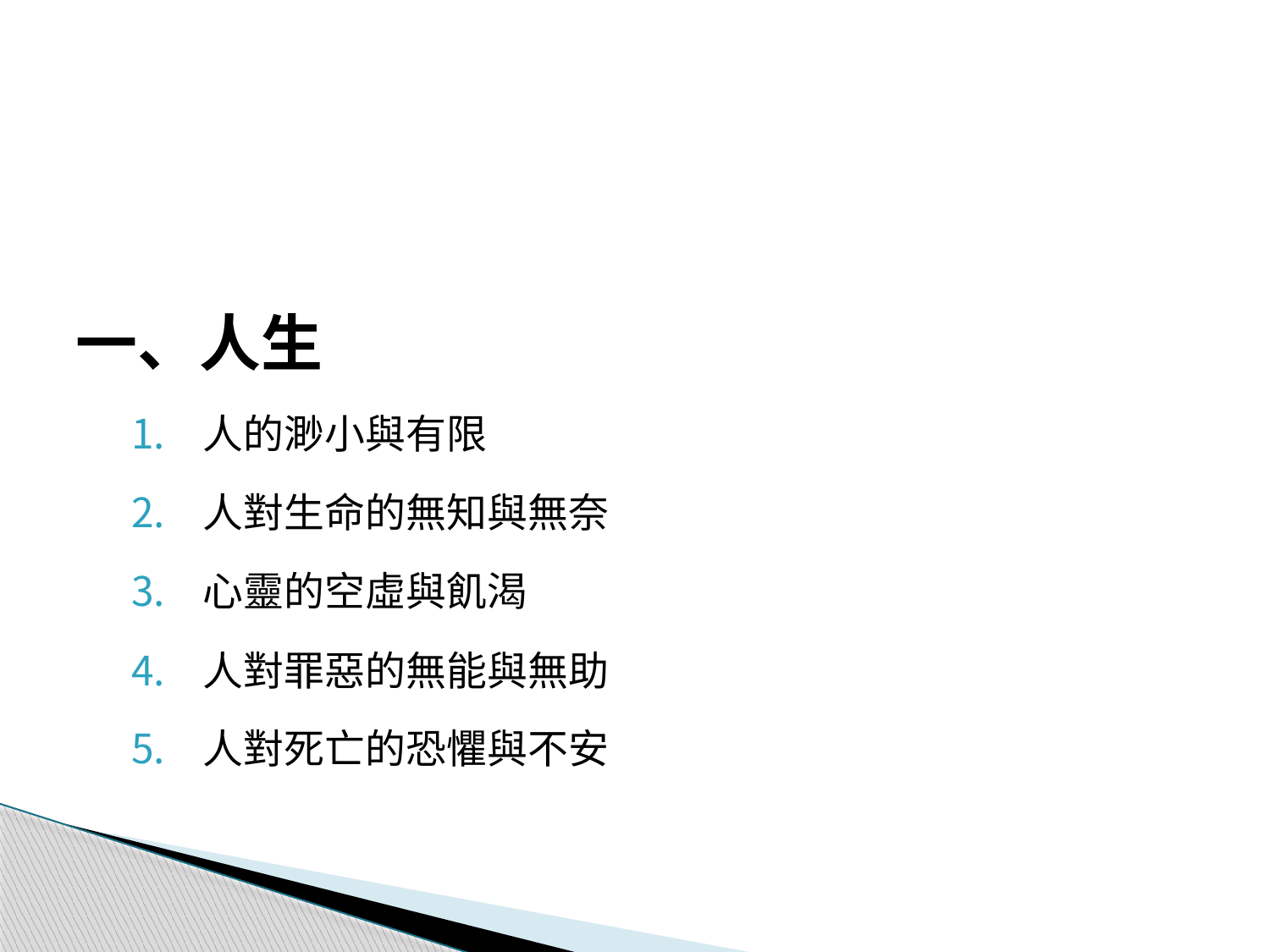

#
一、人生
人的渺小與有限
人對生命的無知與無奈
心靈的空虛與飢渴
人對罪惡的無能與無助
人對死亡的恐懼與不安